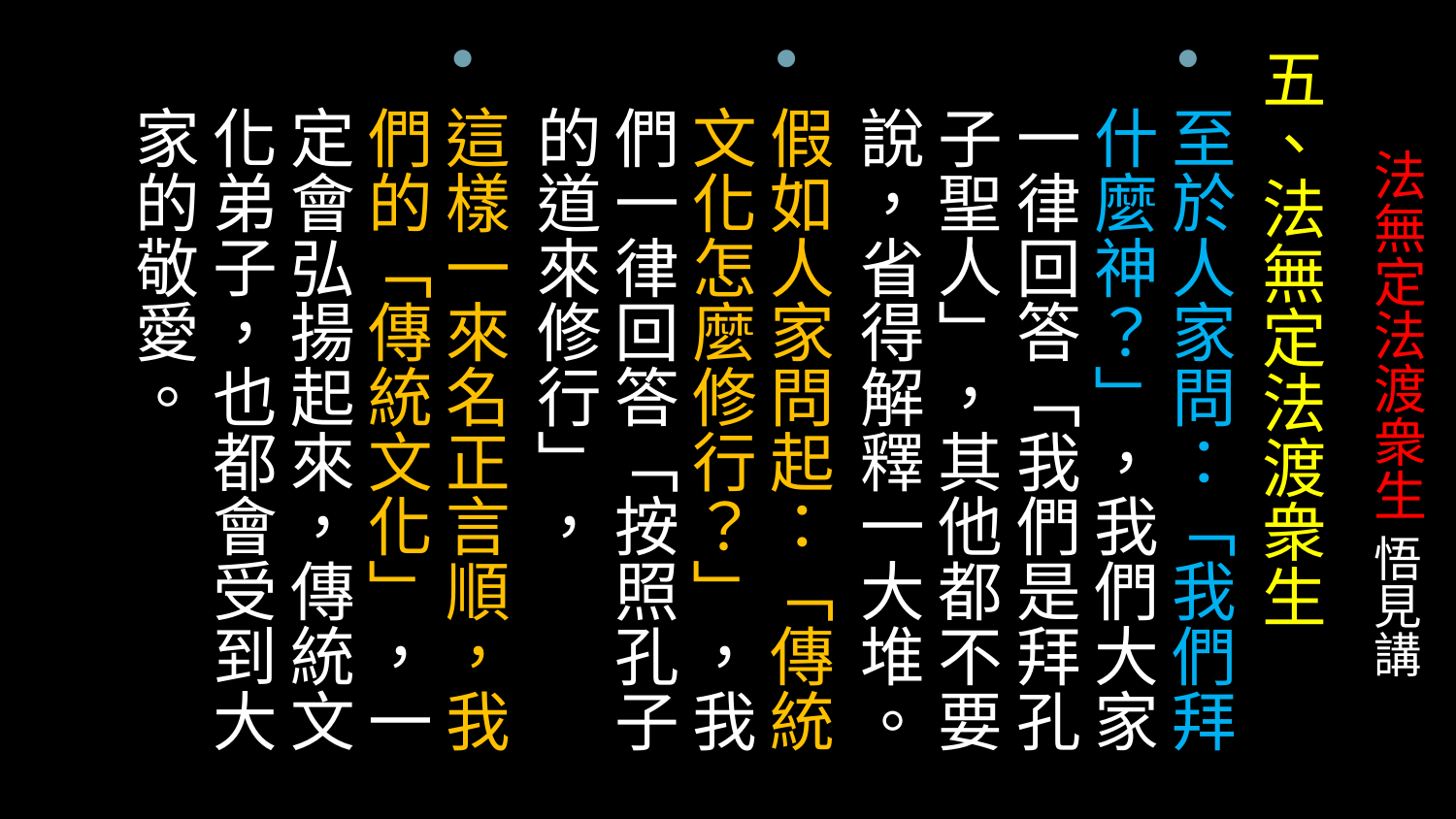

五、法無定法渡衆生
至於人家問：「我們拜什麼神？」，我們大家一律回答「我們是拜孔子聖人」，其他都不要說，省得解釋一大堆。
假如人家問起：「傳統文化怎麼修行？」，我們一律回答「按照孔子的道來修行」，
這樣一來名正言順，我們的「傳統文化」，一定會弘揚起來，傳統文化弟子，也都會受到大家的敬愛。

# 法無定法渡衆生 悟見講